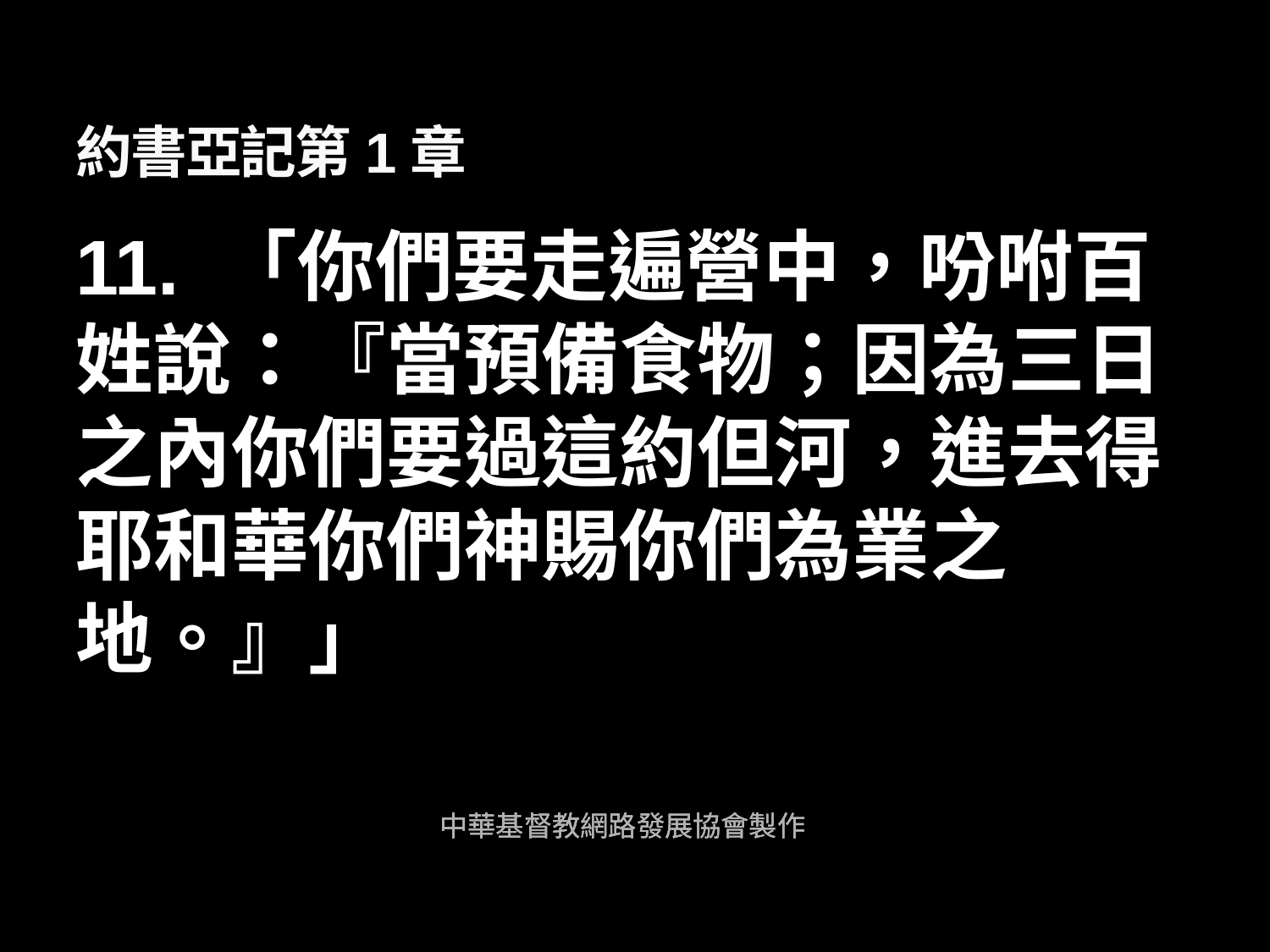

# 約書亞記第1章
11. 「你們要走遍營中，吩咐百姓說：『當預備食物；因為三日之內你們要過這約但河，進去得耶和華你們神賜你們為業之地。』」